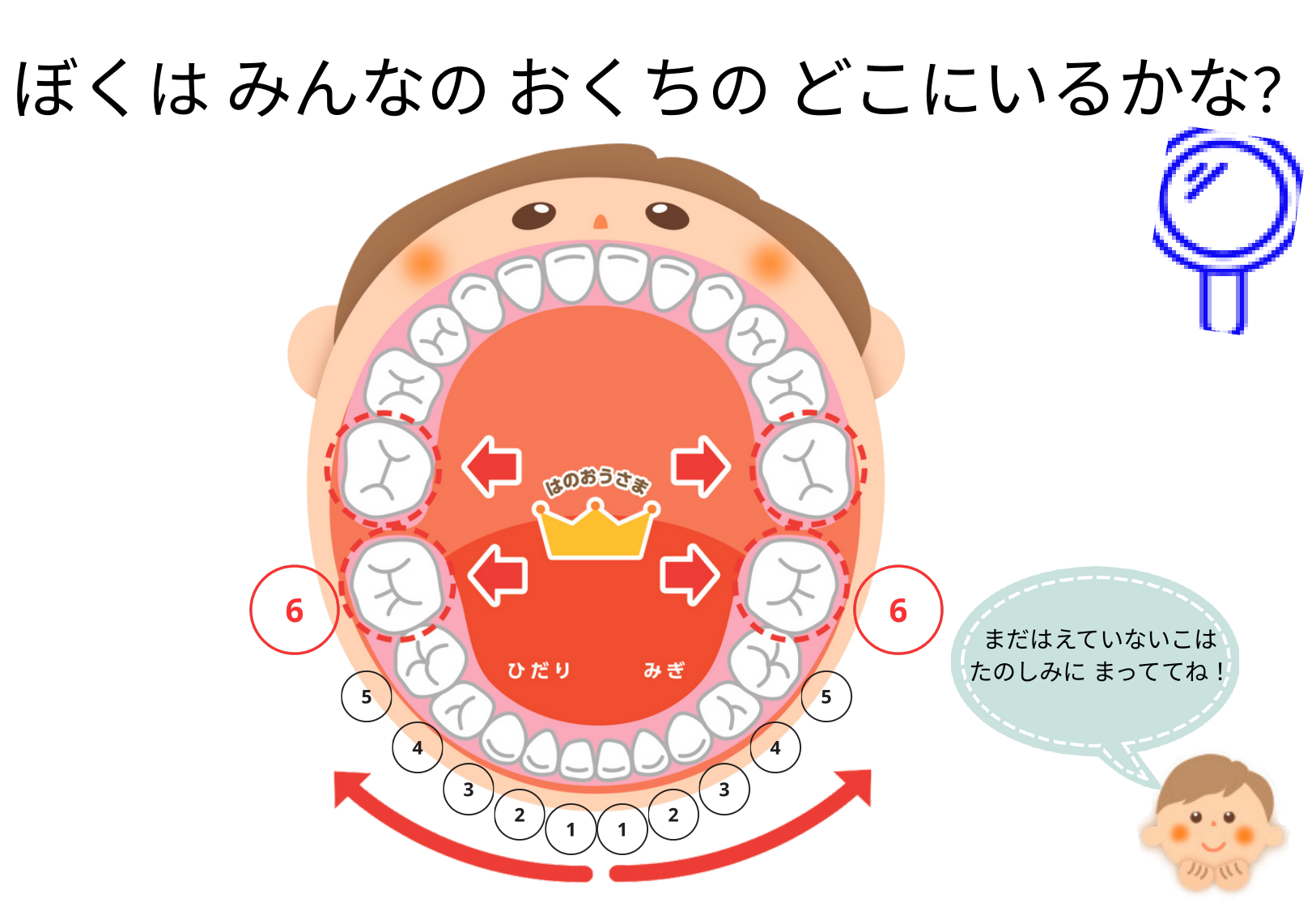

ぼくは みんなの おくちの どこにいるかな？

まだはえていないこは
たのしみに まっててね！